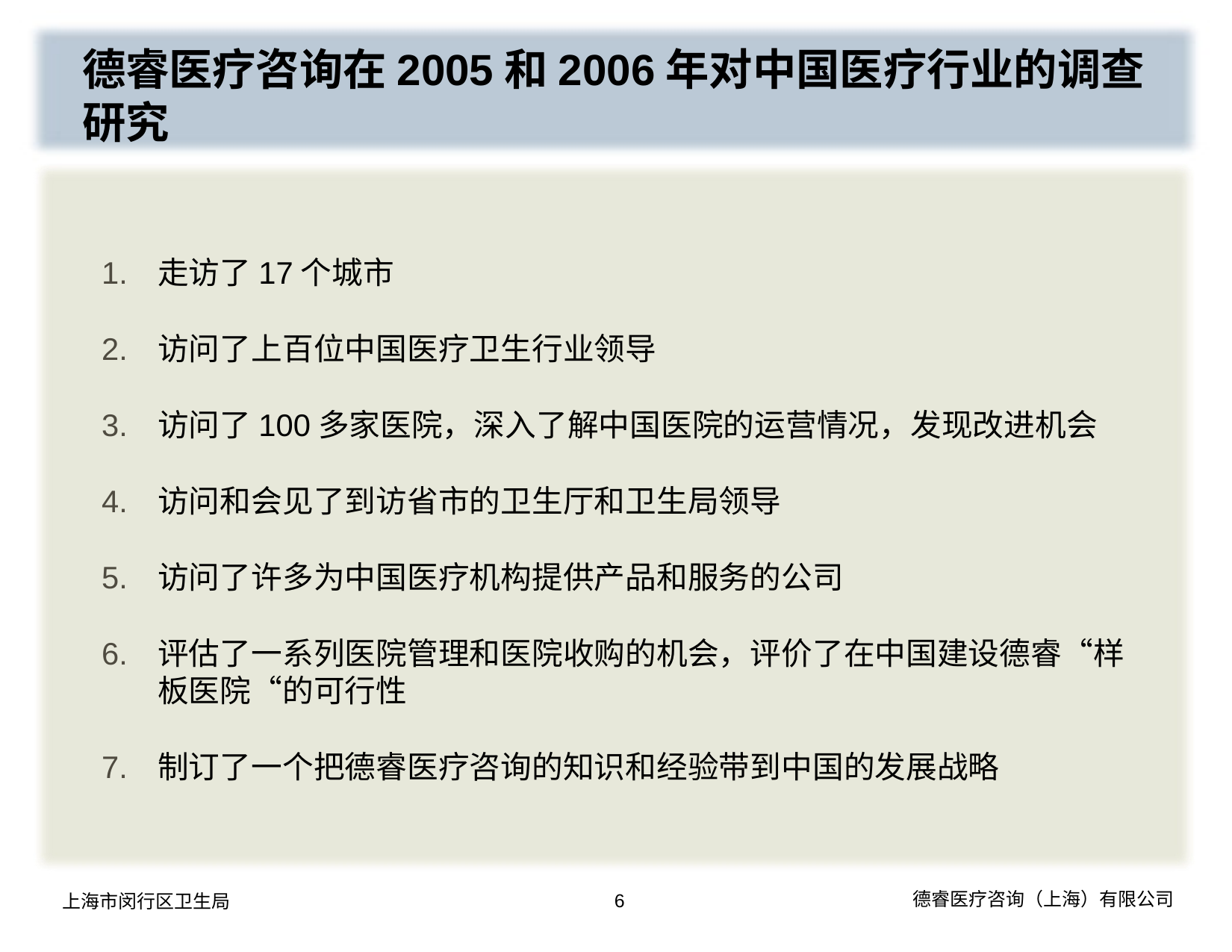

走访了17个城市
访问了上百位中国医疗卫生行业领导
访问了100多家医院，深入了解中国医院的运营情况，发现改进机会
访问和会见了到访省市的卫生厅和卫生局领导
访问了许多为中国医疗机构提供产品和服务的公司
评估了一系列医院管理和医院收购的机会，评价了在中国建设德睿“样板医院“的可行性
制订了一个把德睿医疗咨询的知识和经验带到中国的发展战略
德睿医疗咨询在2005和2006年对中国医疗行业的调查研究
6